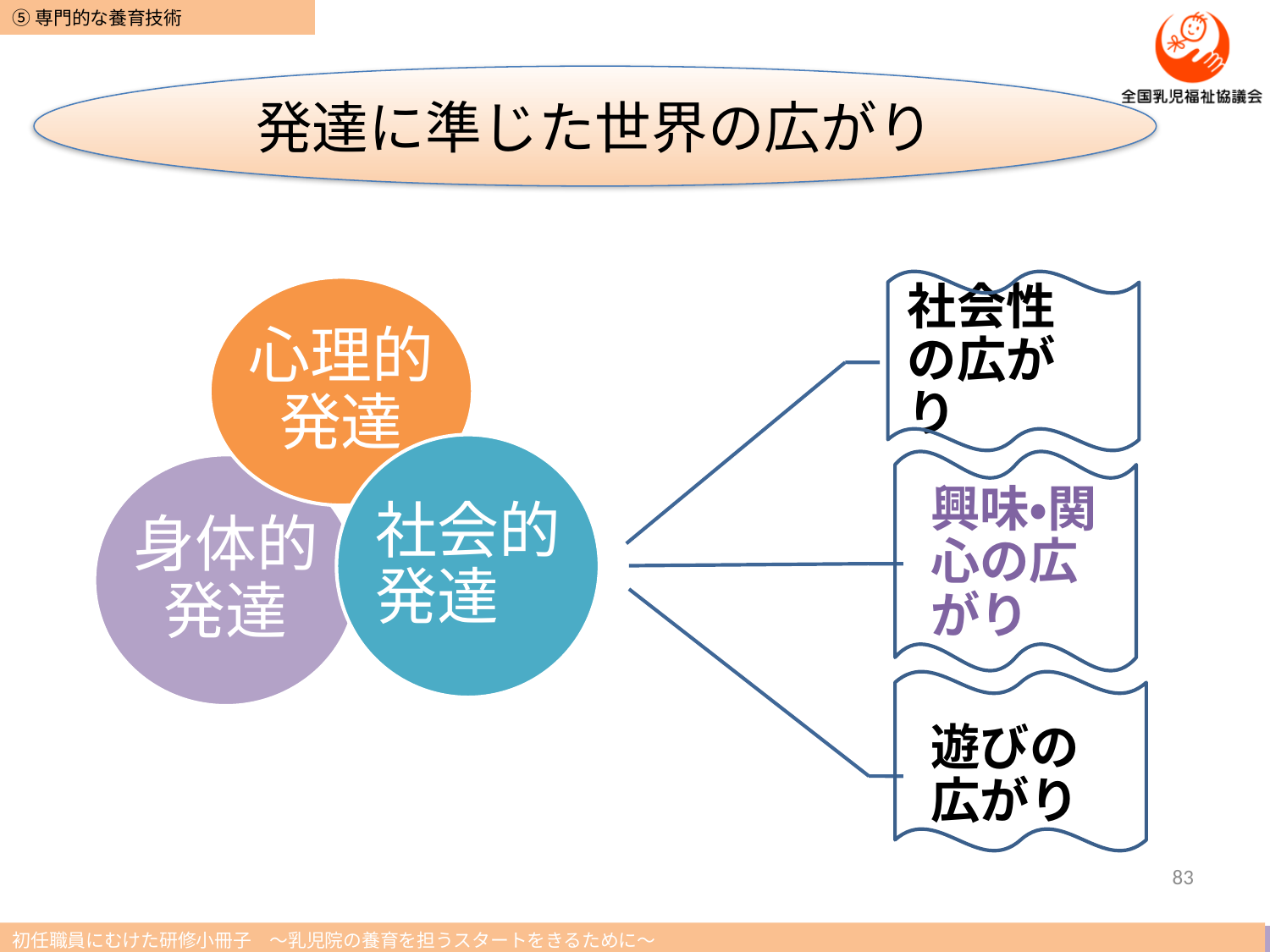

発達に準じた世界の広がり
身体的発達
心理的発達
社会的発達
社会性の広がり
興味・関心の広がり
遊びの広がり

83